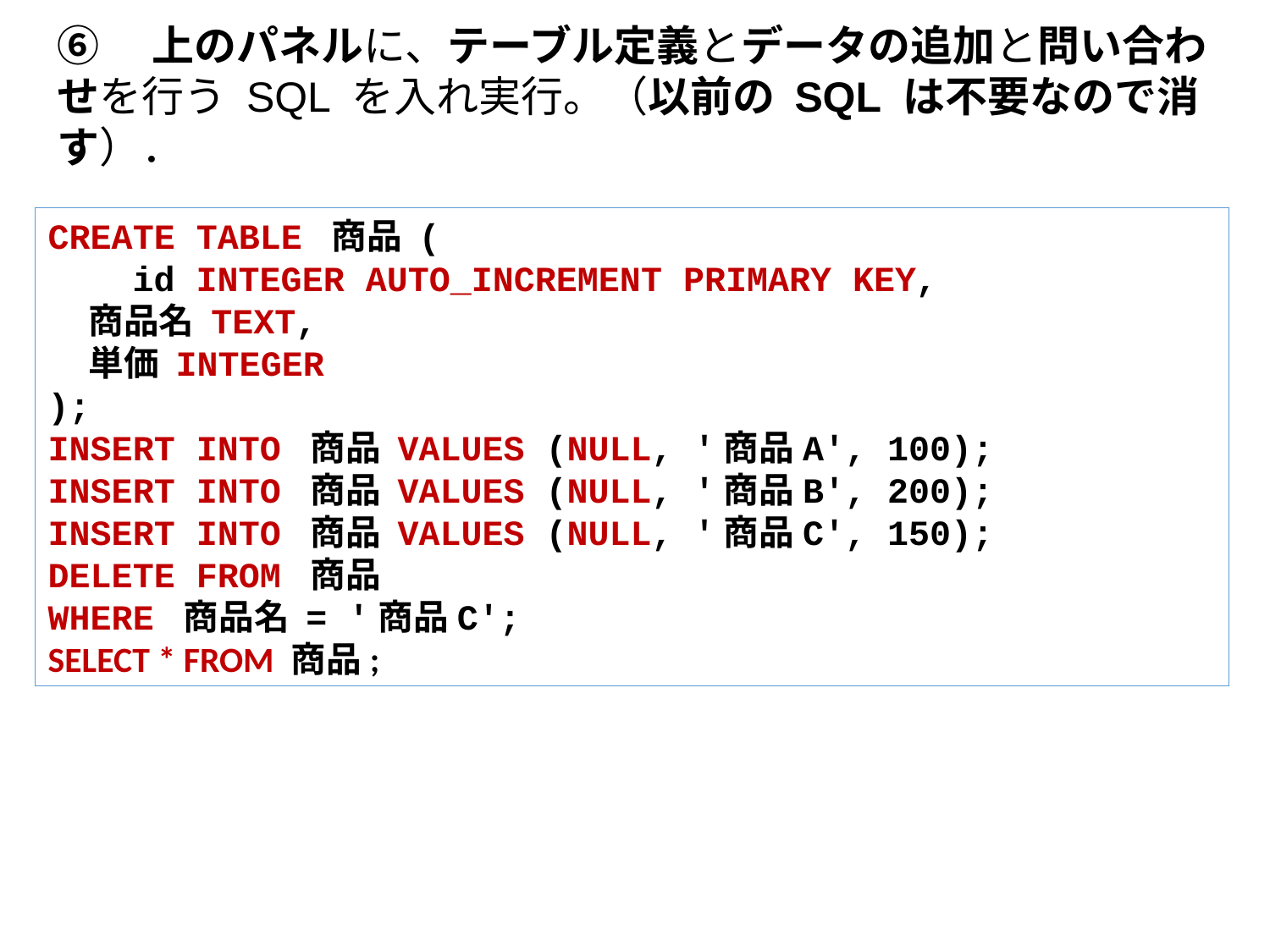

⑥　上のパネルに、テーブル定義とデータの追加と問い合わせを行う SQL を入れ実行。（以前の SQL は不要なので消す）．

CREATE TABLE 商品 (
    id INTEGER AUTO_INCREMENT PRIMARY KEY,
    商品名 TEXT,
    単価 INTEGER
);
INSERT INTO 商品 VALUES (NULL, '商品A', 100);
INSERT INTO 商品 VALUES (NULL, '商品B', 200);
INSERT INTO 商品 VALUES (NULL, '商品C', 150);
DELETE FROM 商品
WHERE 商品名 = '商品C';
SELECT * FROM 商品;